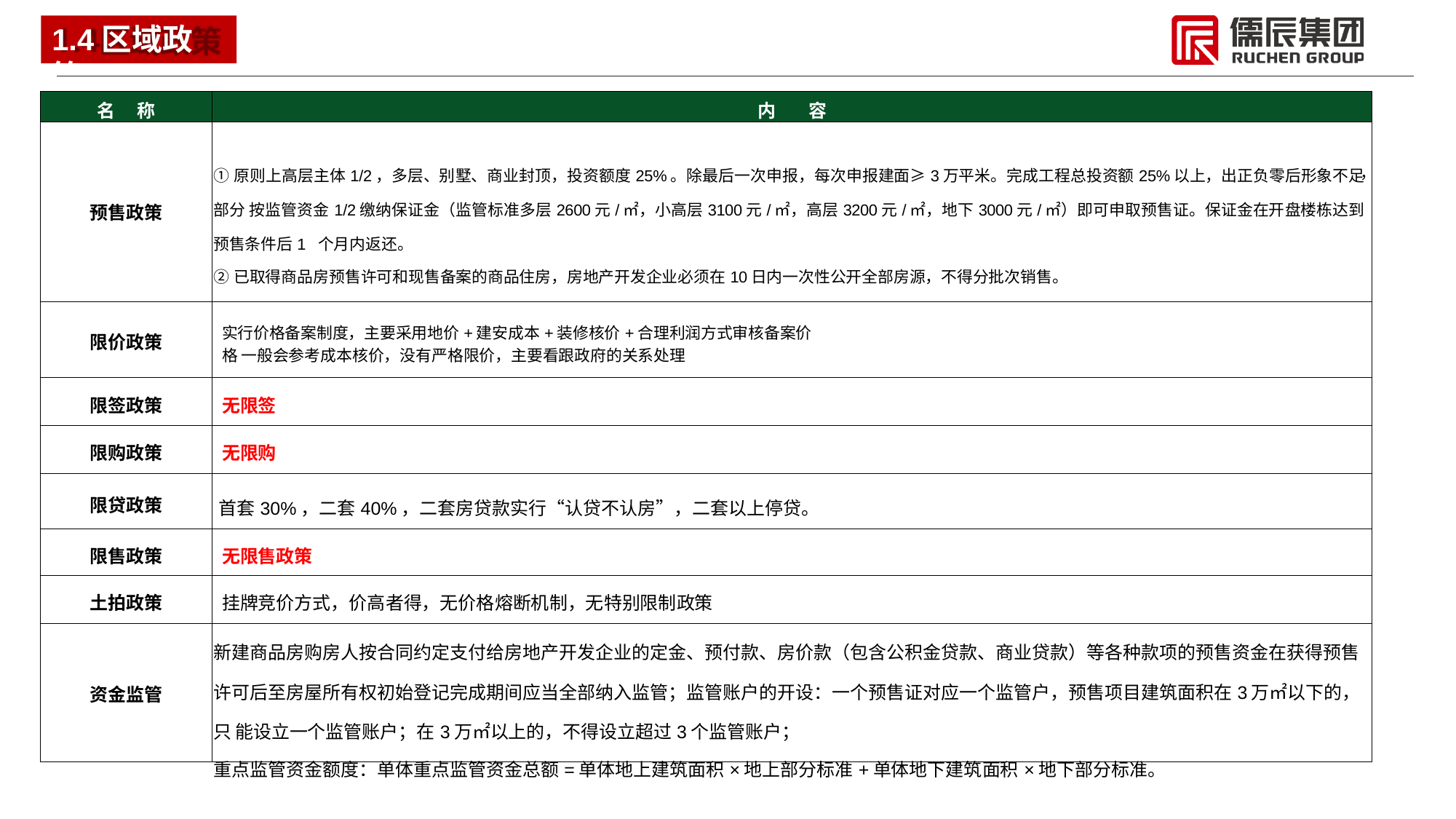

# 1.4区域政策

| 名 称 | 内 容 |
| --- | --- |
| 预售政策 | ①原则上高层主体1/2，多层、别墅、商业封顶，投资额度25%。除最后一次申报，每次申报建面≥3万平米。完成工程总投资额25%以上，出正负零后形象不足部分 按监管资金1/2缴纳保证金（监管标准多层2600元/㎡，小高层3100元/㎡，高层3200元/㎡，地下3000元/㎡）即可申取预售证。保证金在开盘楼栋达到预售条件后1 个月内返还。 ②已取得商品房预售许可和现售备案的商品住房，房地产开发企业必须在10日内一次性公开全部房源，不得分批次销售。 |
| 限价政策 | 实行价格备案制度，主要采用地价+建安成本+装修核价+合理利润方式审核备案价格 一般会参考成本核价，没有严格限价，主要看跟政府的关系处理 |
| 限签政策 | 无限签 |
| 限购政策 | 无限购 |
| 限贷政策 | 首套30%，二套40%，二套房贷款实行“认贷不认房”，二套以上停贷。 |
| 限售政策 | 无限售政策 |
| 土拍政策 | 挂牌竞价方式，价高者得，无价格熔断机制，无特别限制政策 |
| 资金监管 | 新建商品房购房人按合同约定支付给房地产开发企业的定金、预付款、房价款（包含公积金贷款、商业贷款）等各种款项的预售资金在获得预售 许可后至房屋所有权初始登记完成期间应当全部纳入监管；监管账户的开设：一个预售证对应一个监管户，预售项目建筑面积在3万㎡以下的，只 能设立一个监管账户；在3万㎡以上的，不得设立超过3个监管账户； 重点监管资金额度：单体重点监管资金总额=单体地上建筑面积×地上部分标准+单体地下建筑面积×地下部分标准。 |
，